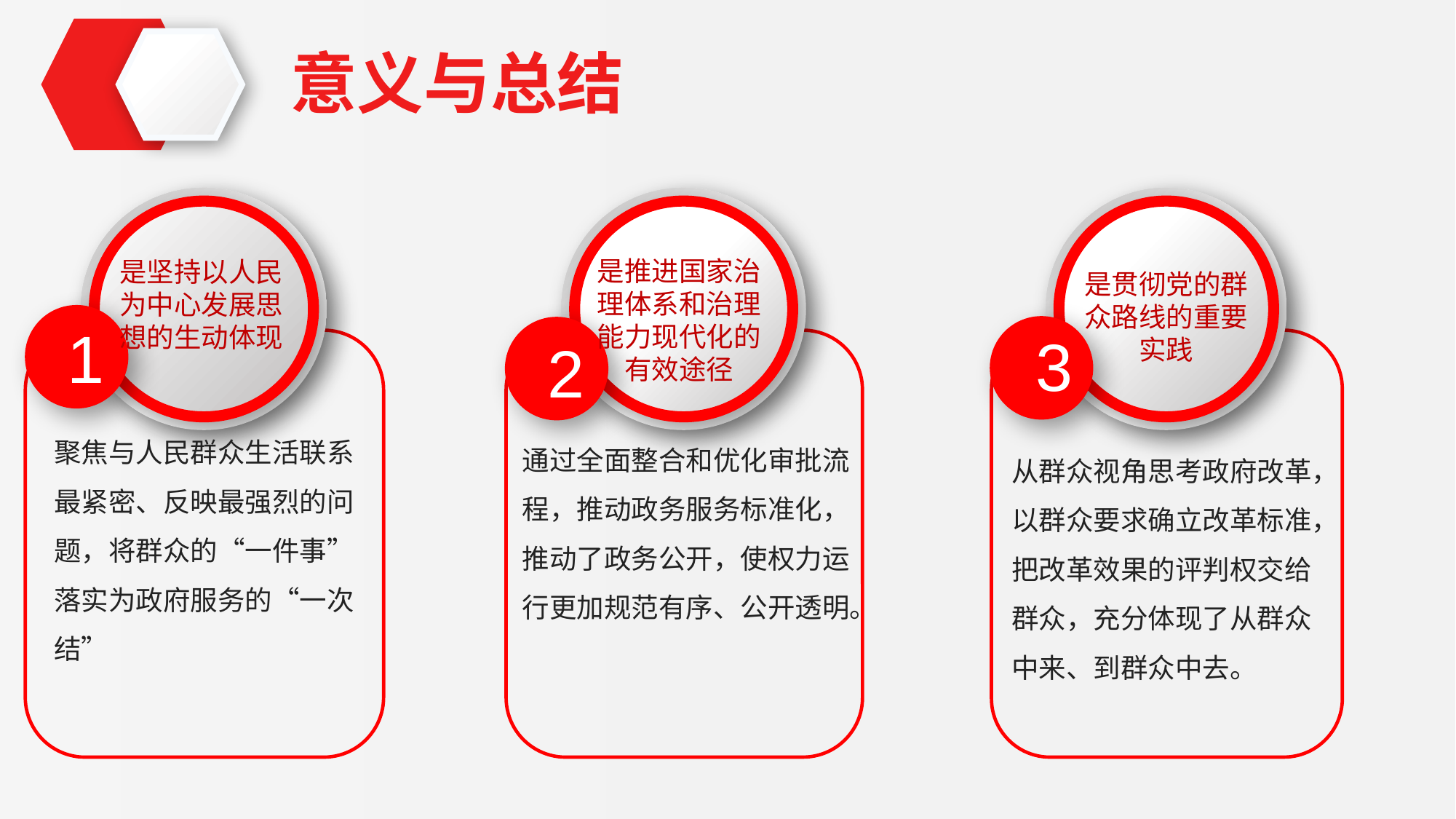

意义与总结

是推进国家治理体系和治理能力现代化的有效途径
是坚持以人民为中心发展思想的生动体现
是贯彻党的群众路线的重要实践

1

3
2
聚焦与人民群众生活联系最紧密、反映最强烈的问题，将群众的“一件事”落实为政府服务的“一次结”
通过全面整合和优化审批流程，推动政务服务标准化，推动了政务公开，使权力运行更加规范有序、公开透明。
从群众视角思考政府改革，以群众要求确立改革标准，把改革效果的评判权交给群众，充分体现了从群众中来、到群众中去。